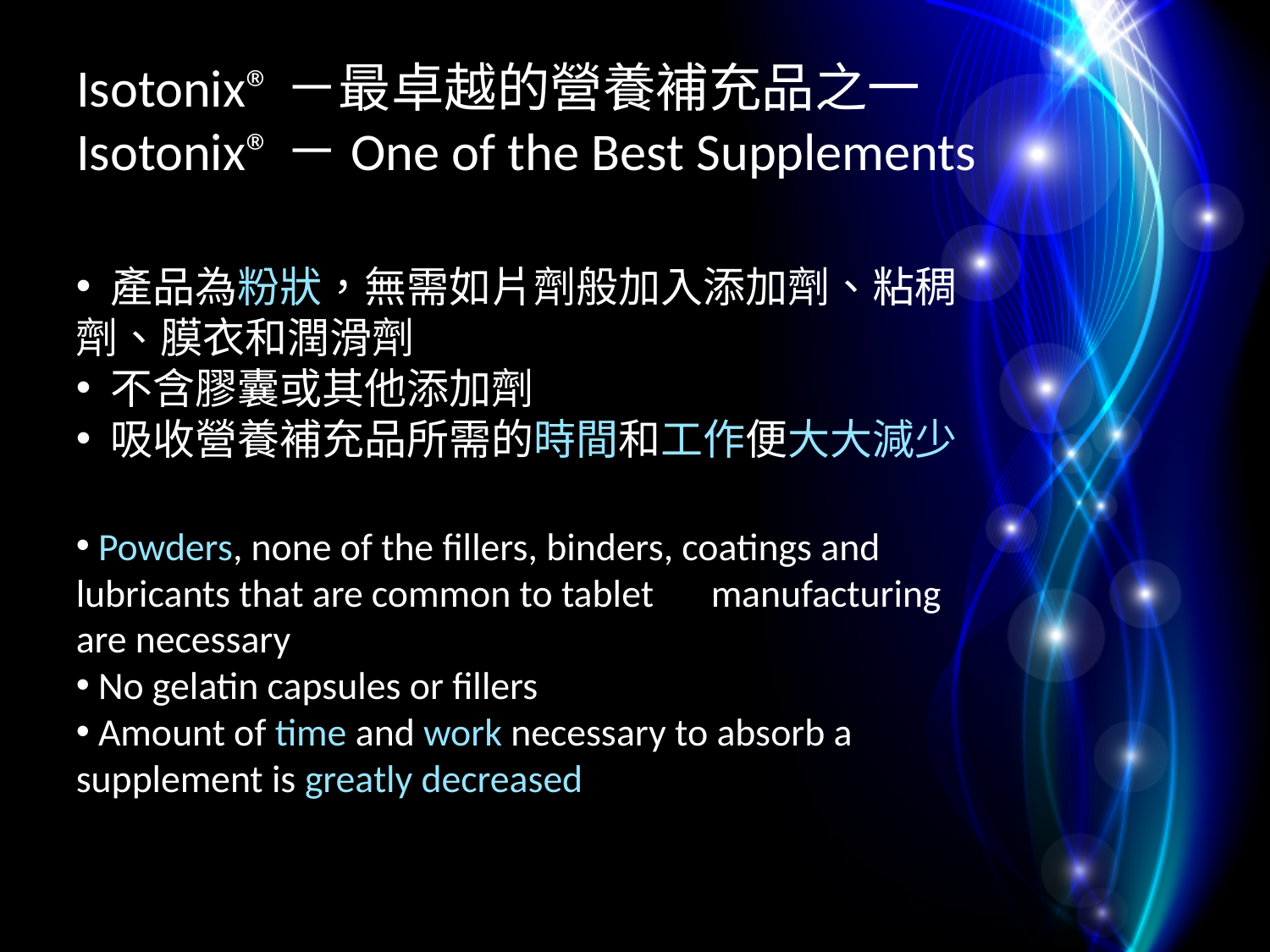

# Isotonix®－最卓越的營養補充品之一 Isotonix®－One of the Best Supplements
 產品為粉狀，無需如片劑般加入添加劑、粘稠	劑、膜衣和潤滑劑
 不含膠囊或其他添加劑
 吸收營養補充品所需的時間和工作便大大減少
 Powders, none of the fillers, binders, coatings and 	lubricants that are common to tablet 	manufacturing are necessary
 No gelatin capsules or fillers
 Amount of time and work necessary to absorb a 	supplement is greatly decreased